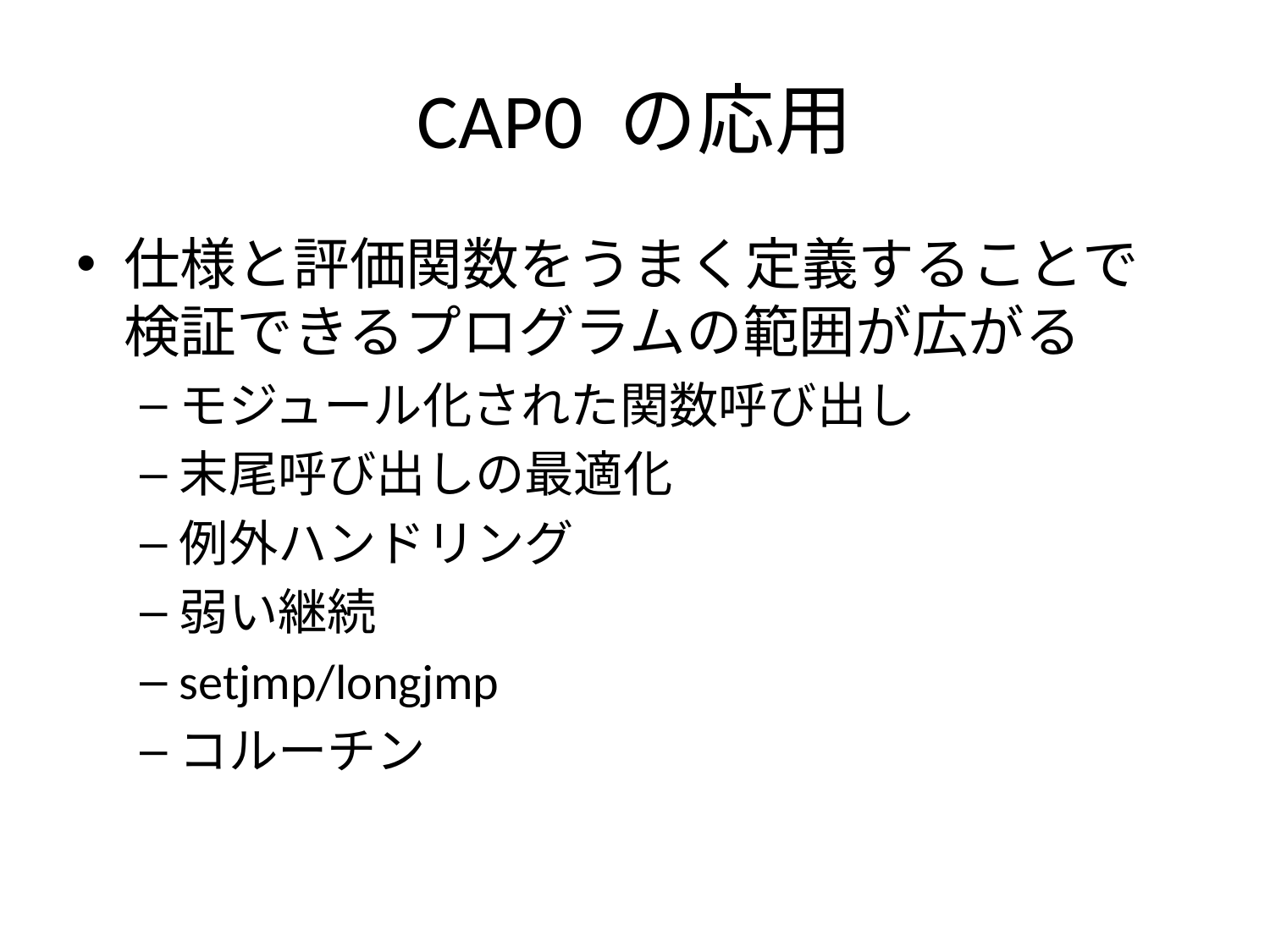

# CAP0 の応用
仕様と評価関数をうまく定義することで
検証できるプログラムの範囲が広がる
モジュール化された関数呼び出し
末尾呼び出しの最適化
例外ハンドリング
弱い継続
setjmp/longjmp
コルーチン